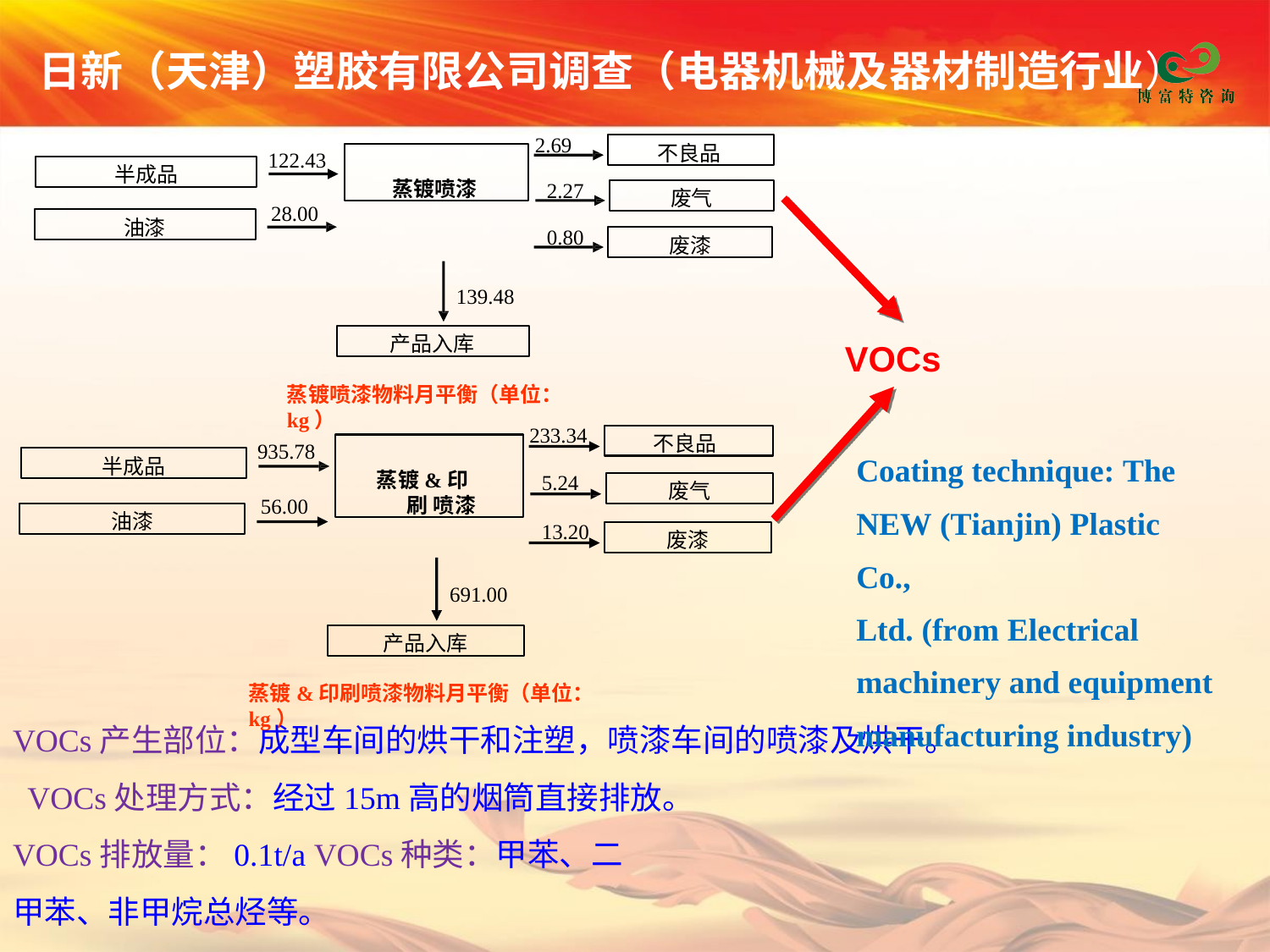

# 日新（天津）塑胶有限公司调查（电器机械及器材制造行业）

2.69
不良品

蒸镀喷漆
122.43

半成品

2.27
废气

28.00
油漆

0.80
废漆

139.48
产品入库
VOCs

蒸镀喷漆物料月平衡（单位：kg）

233.34
不良品

蒸镀&印刷 喷漆
Coating technique: The NEW (Tianjin) Plastic Co.,
Ltd. (from Electrical machinery and equipment manufacturing industry)
935.78

半成品

5.24
废气

56.00

油漆

13.20
废漆

691.00
产品入库
蒸镀&印刷喷漆物料月平衡（单位：kg）
VOCs产生部位：成型车间的烘干和注塑，喷漆车间的喷漆及烘干。 VOCs处理方式：经过15m高的烟筒直接排放。
VOCs排放量：0.1t/a VOCs种类：甲苯、二甲苯、非甲烷总烃等。